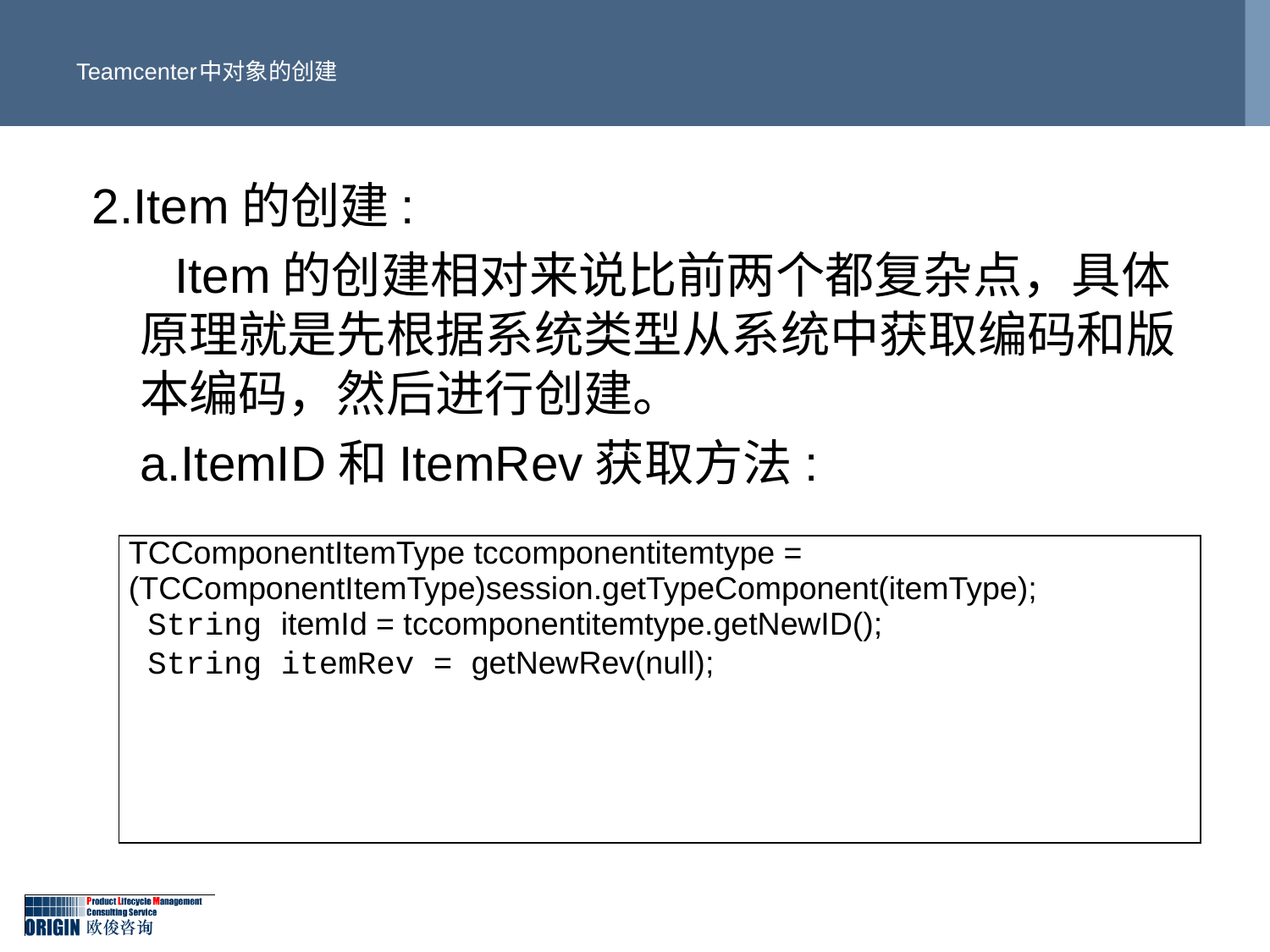

# Teamcenter中对象的创建
2.Item的创建:
      Item的创建相对来说比前两个都复杂点，具体原理就是先根据系统类型从系统中获取编码和版本编码，然后进行创建。
	a.ItemID和ItemRev获取方法:

| TCComponentItemType tccomponentitemtype = (TCComponentItemType)session.getTypeComponent(itemType); String itemId = tccomponentitemtype.getNewID(); String itemRev = getNewRev(null); |
| --- |